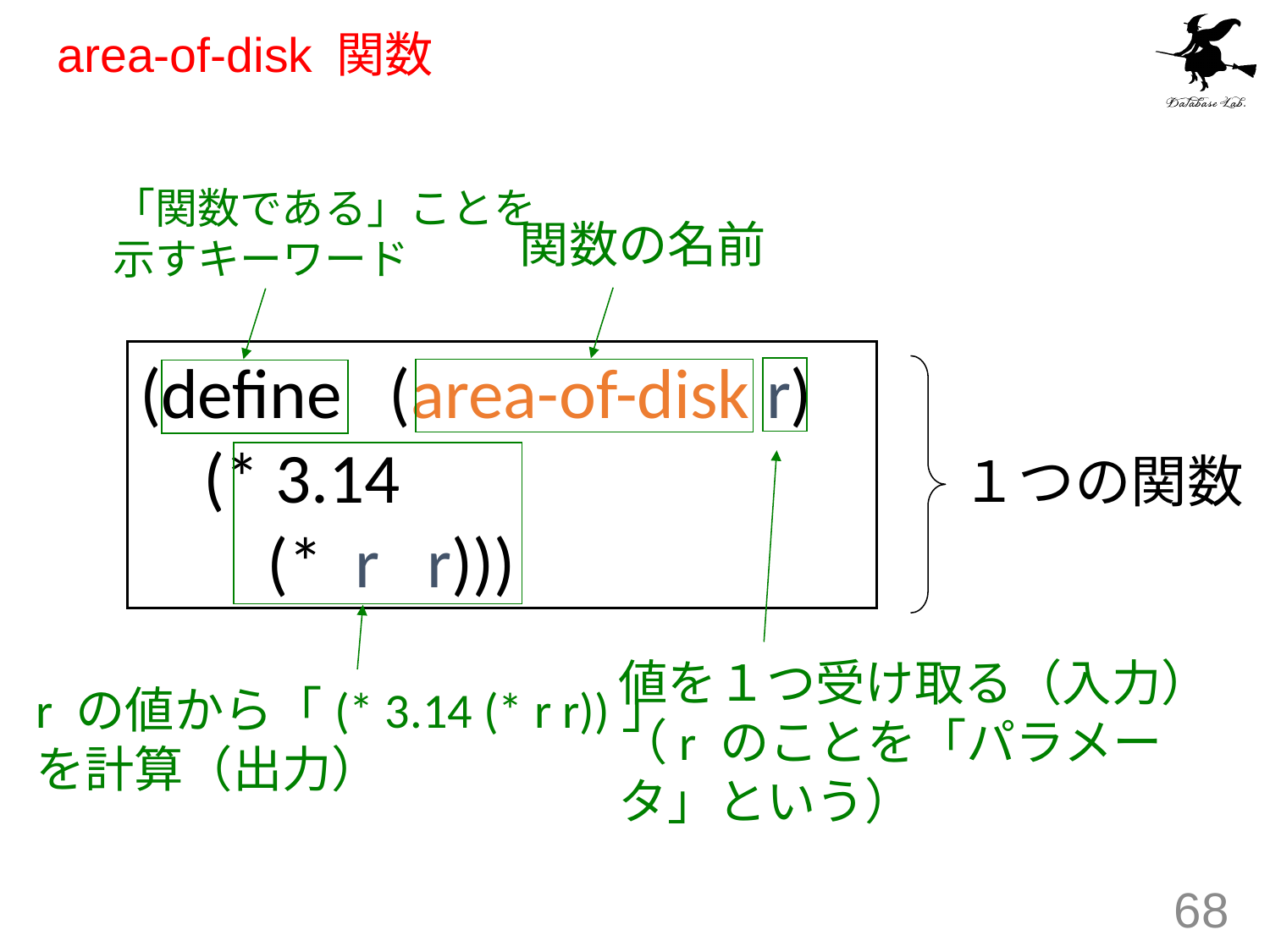

# area-of-disk 関数
「関数である」ことを
示すキーワード
関数の名前

(define   (area-of-disk r)
    (* 3.14
        (*  r   r)))

１つの関数

値を１つ受け取る（入力）
（r のことを「パラメータ」という）
r の値から「(* 3.14 (* r r))」
を計算（出力）
68